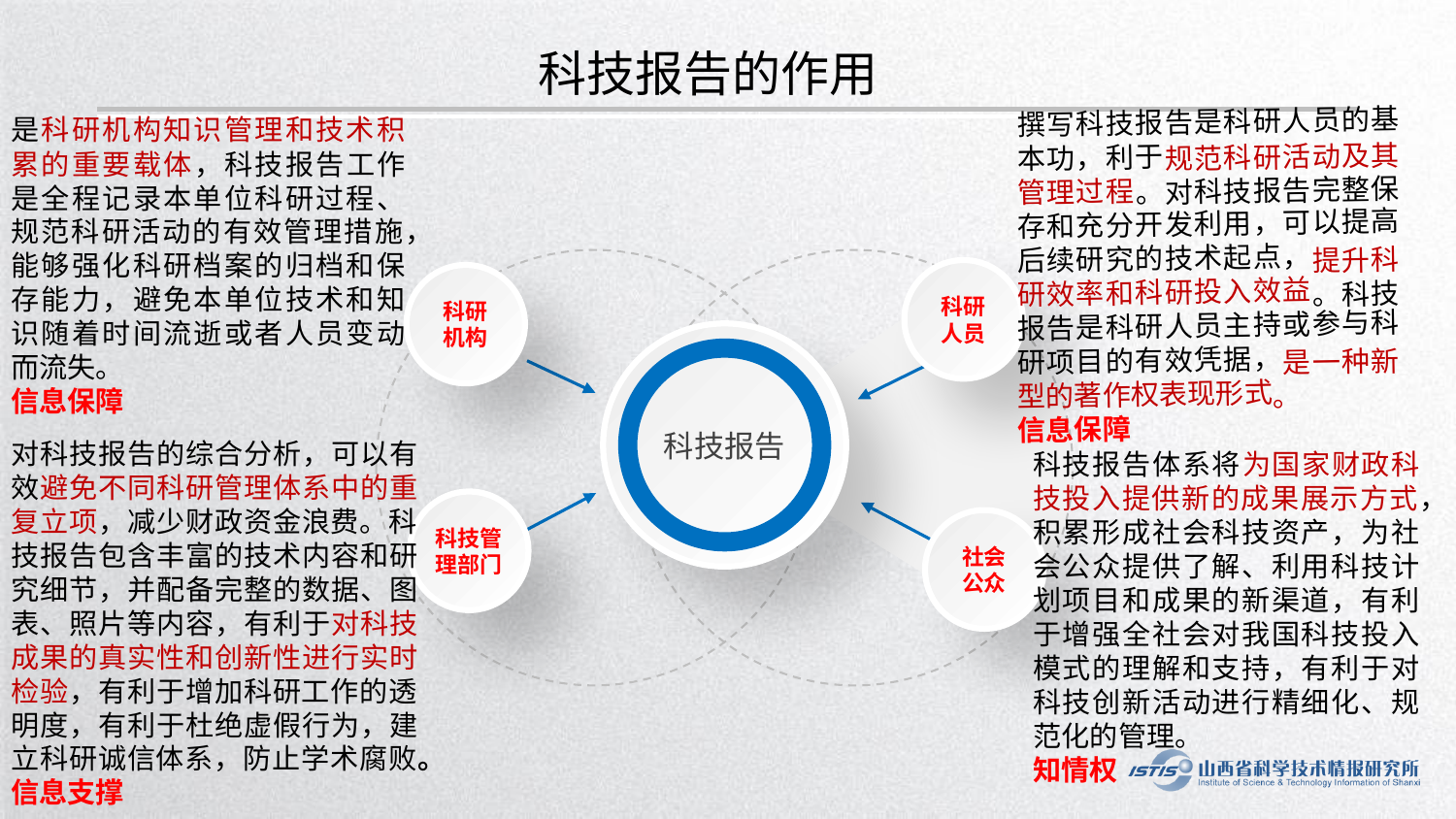

科技报告的作用
撰写科技报告是科研人员的基本功，利于规范科研活动及其管理过程。对科技报告完整保存和充分开发利用，可以提高后续研究的技术起点，提升科研效率和科研投入效益。科技报告是科研人员主持或参与科研项目的有效凭据，是一种新型的著作权表现形式。
信息保障
是科研机构知识管理和技术积累的重要载体，科技报告工作是全程记录本单位科研过程、规范科研活动的有效管理措施，能够强化科研档案的归档和保存能力，避免本单位技术和知识随着时间流逝或者人员变动而流失。
信息保障

科研
人员
科研
机构

科技报告

对科技报告的综合分析，可以有效避免不同科研管理体系中的重复立项，减少财政资金浪费。科技报告包含丰富的技术内容和研究细节，并配备完整的数据、图表、照片等内容，有利于对科技成果的真实性和创新性进行实时检验，有利于增加科研工作的透明度，有利于杜绝虚假行为，建立科研诚信体系，防止学术腐败。
信息支撑
科技报告体系将为国家财政科技投入提供新的成果展示方式，积累形成社会科技资产，为社会公众提供了解、利用科技计划项目和成果的新渠道，有利于增强全社会对我国科技投入模式的理解和支持，有利于对科技创新活动进行精细化、规范化的管理。
知情权
科技管理部门
社会
公众